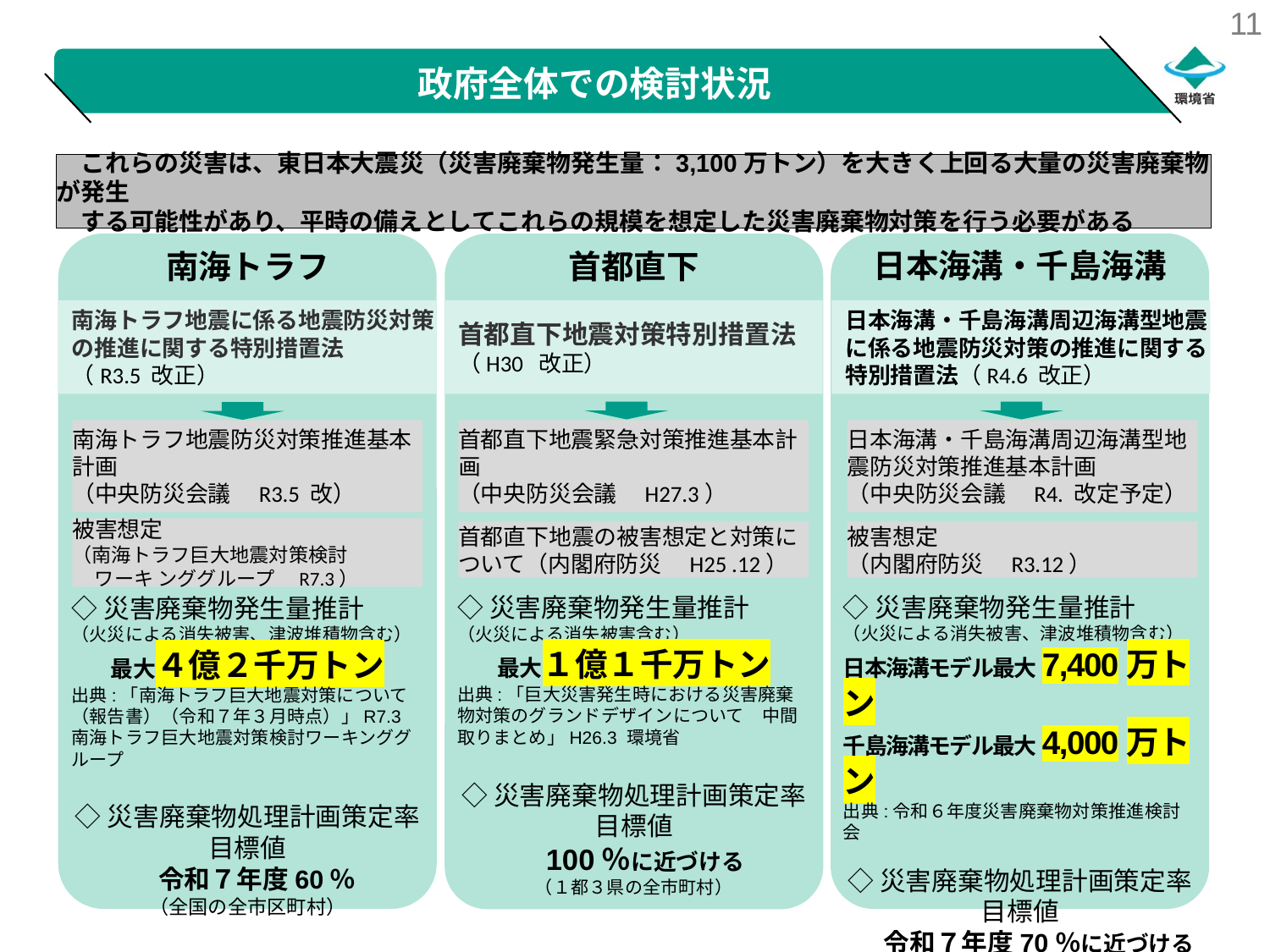

これらの災害では、東日本大震災を大きく上回る大量の災害廃棄物が発生する可能性がある
政府全体での検討状況
　これらの災害は、東日本大震災（災害廃棄物発生量：3,100万トン）を大きく上回る大量の災害廃棄物が発生
　する可能性があり、平時の備えとしてこれらの規模を想定した災害廃棄物対策を行う必要がある
南海トラフ

◇災害廃棄物発生量推計
（火災による消失被害、津波堆積物含む）
最大４億２千万トン
出典:「南海トラフ巨大地震対策について（報告書）（令和７年３月時点）」R7.3南海トラフ巨大地震対策検討ワーキンググループ

◇災害廃棄物処理計画策定率目標値
　令和７年度60％
（全国の全市区町村）
日本海溝・千島海溝

◇災害廃棄物発生量推計
（火災による消失被害、津波堆積物含む）
日本海溝モデル最大7,400万トン
千島海溝モデル最大4,000万トン
出典:令和６年度災害廃棄物対策推進検討会

◇災害廃棄物処理計画策定率目標値
　　令和７年度70％に近づける
（推進地域の市町村）

首都直下

◇災害廃棄物発生量推計
（火災による消失被害含む）
最大１億１千万トン
出典:「巨大災害発生時における災害廃棄物対策のグランドデザインについて　中間取りまとめ」H26.3 環境省

◇災害廃棄物処理計画策定率目標値
　100％に近づける
（１都３県の全市町村）

日本海溝・千島海溝周辺海溝型地震に係る地震防災対策の推進に関する特別措置法（R4.6 改正）
南海トラフ地震に係る地震防災対策の推進に関する特別措置法
（R3.5 改正）
首都直下地震対策特別措置法
（H30  改正）

南海トラフ地震防災対策推進基本計画
（中央防災会議　R3.5 改）
首都直下地震緊急対策推進基本計画
（中央防災会議　H27.3）
日本海溝・千島海溝周辺海溝型地震防災対策推進基本計画
（中央防災会議　R4. 改定予定）
被害想定
（南海トラフ巨大地震対策検討
    ワーキ ンググループ　R7.3）
首都直下地震の被害想定と対策について（内閣府防災　H25 .12）
被害想定
（内閣府防災　R3.12）